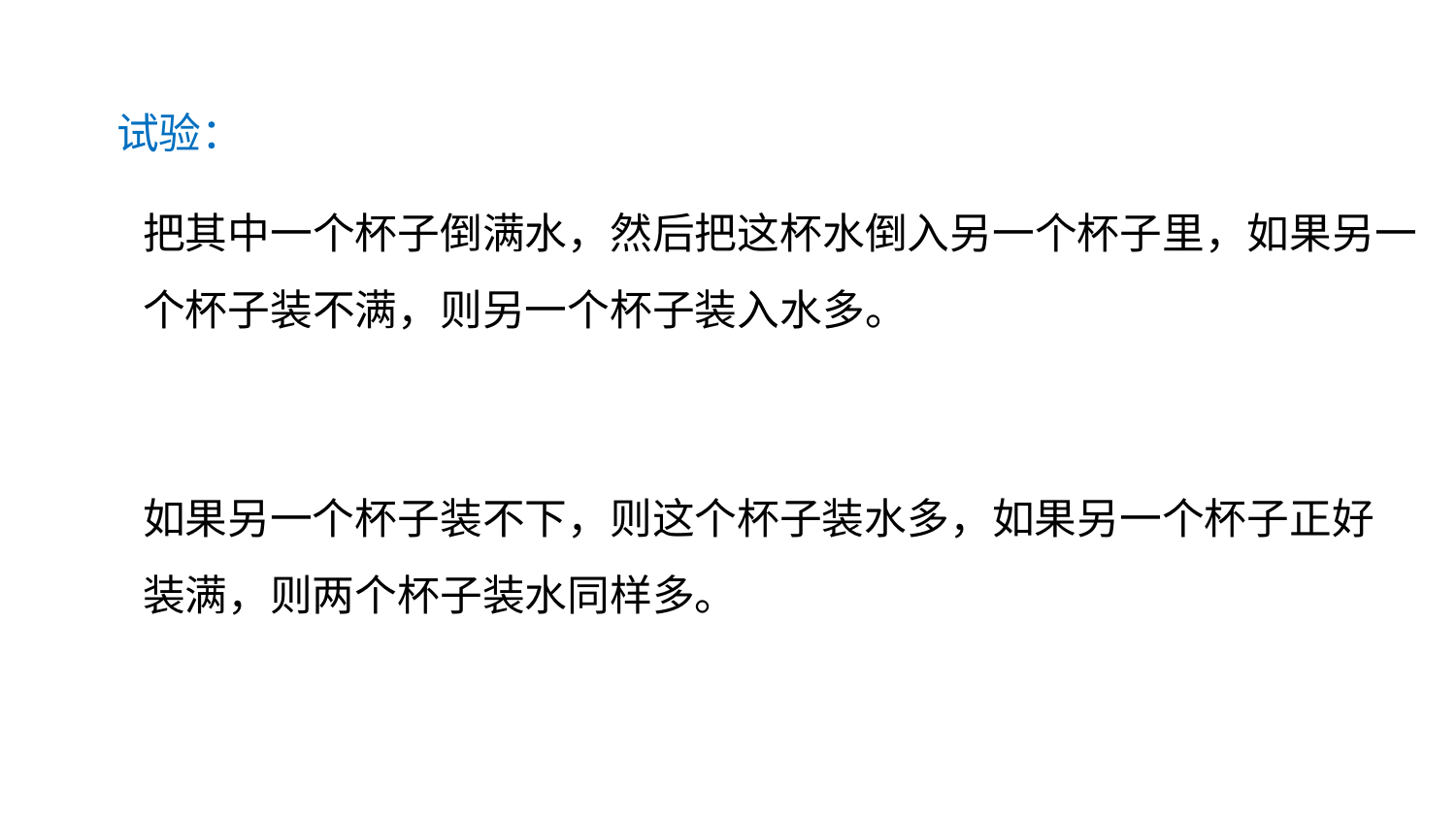

试验：
把其中一个杯子倒满水，然后把这杯水倒入另一个杯子里，如果另一个杯子装不满，则另一个杯子装入水多。
如果另一个杯子装不下，则这个杯子装水多，如果另一个杯子正好装满，则两个杯子装水同样多。